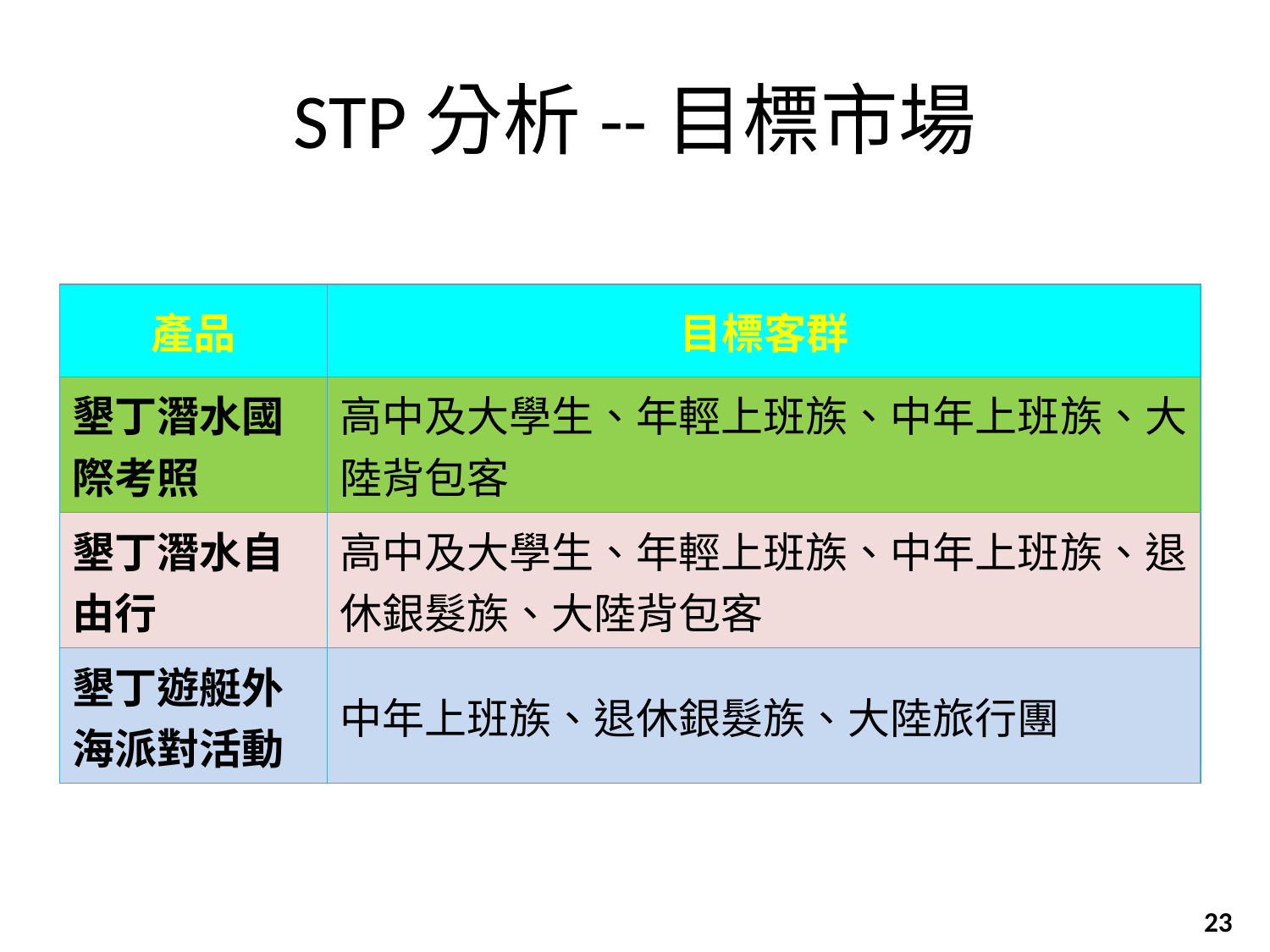

# STP分析--目標市場
| 產品 | 目標客群 |
| --- | --- |
| 墾丁潛水國際考照 | 高中及大學生、年輕上班族、中年上班族、大陸背包客 |
| 墾丁潛水自由行 | 高中及大學生、年輕上班族、中年上班族、退休銀髮族、大陸背包客 |
| 墾丁遊艇外海派對活動 | 中年上班族、退休銀髮族、大陸旅行團 |
23